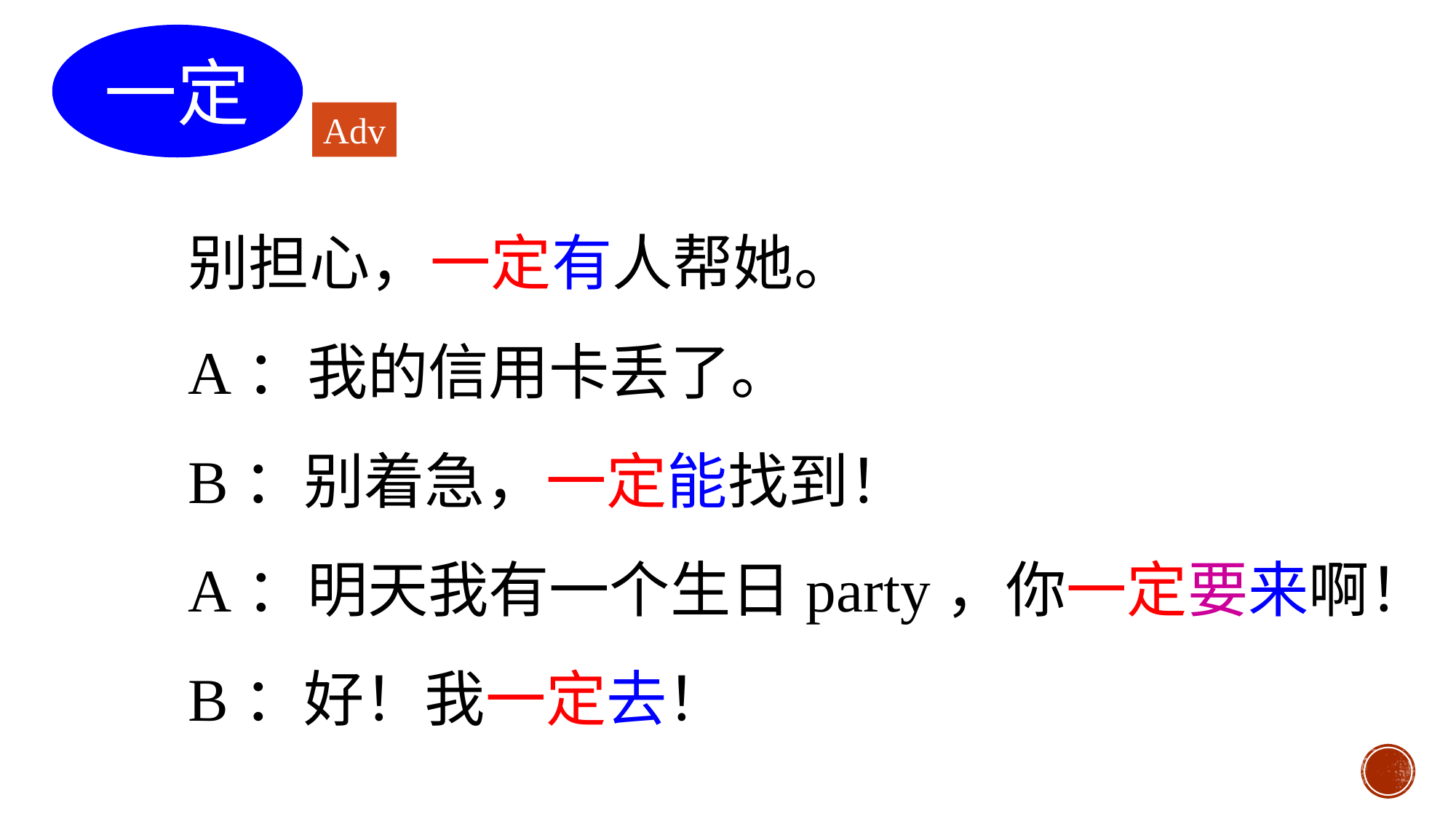

一定
Adv
别担心，一定有人帮她。
A：我的信用卡丢了。
B：别着急，一定能找到！
A：明天我有一个生日party，你一定要来啊！
B：好！我一定去！